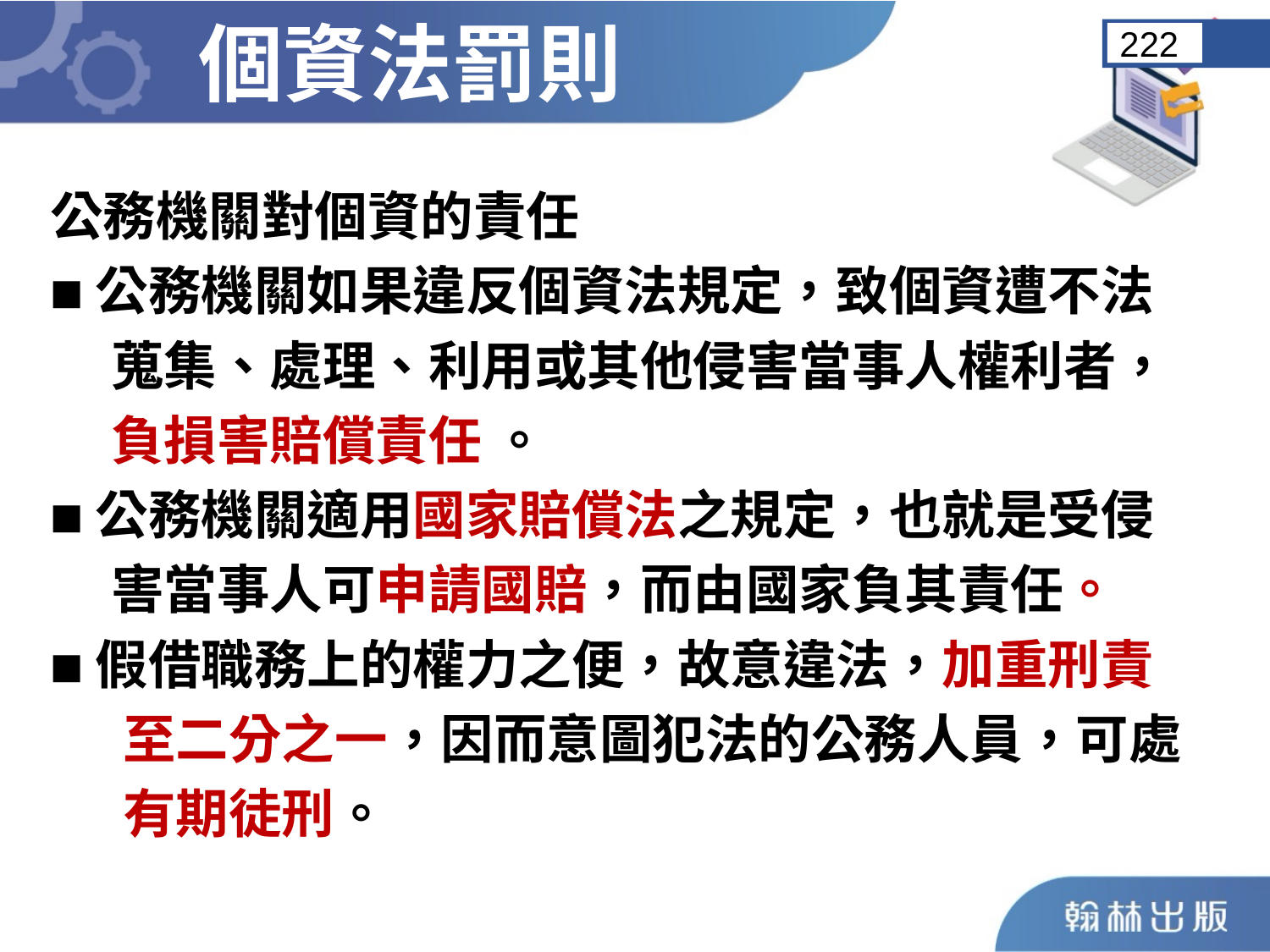

個資法罰則
222
公務機關對個資的責任
◼︎公務機關如果違反個資法規定，致個資遭不法
    蒐集、處理、利用或其他侵害當事人權利者，
    負損害賠償責任 。
◼︎公務機關適用國家賠償法之規定，也就是受侵
    害當事人可申請國賠，而由國家負其責任。
◼︎假借職務上的權力之便，故意違法，加重刑責
     至二分之一，因而意圖犯法的公務人員，可處
     有期徒刑。